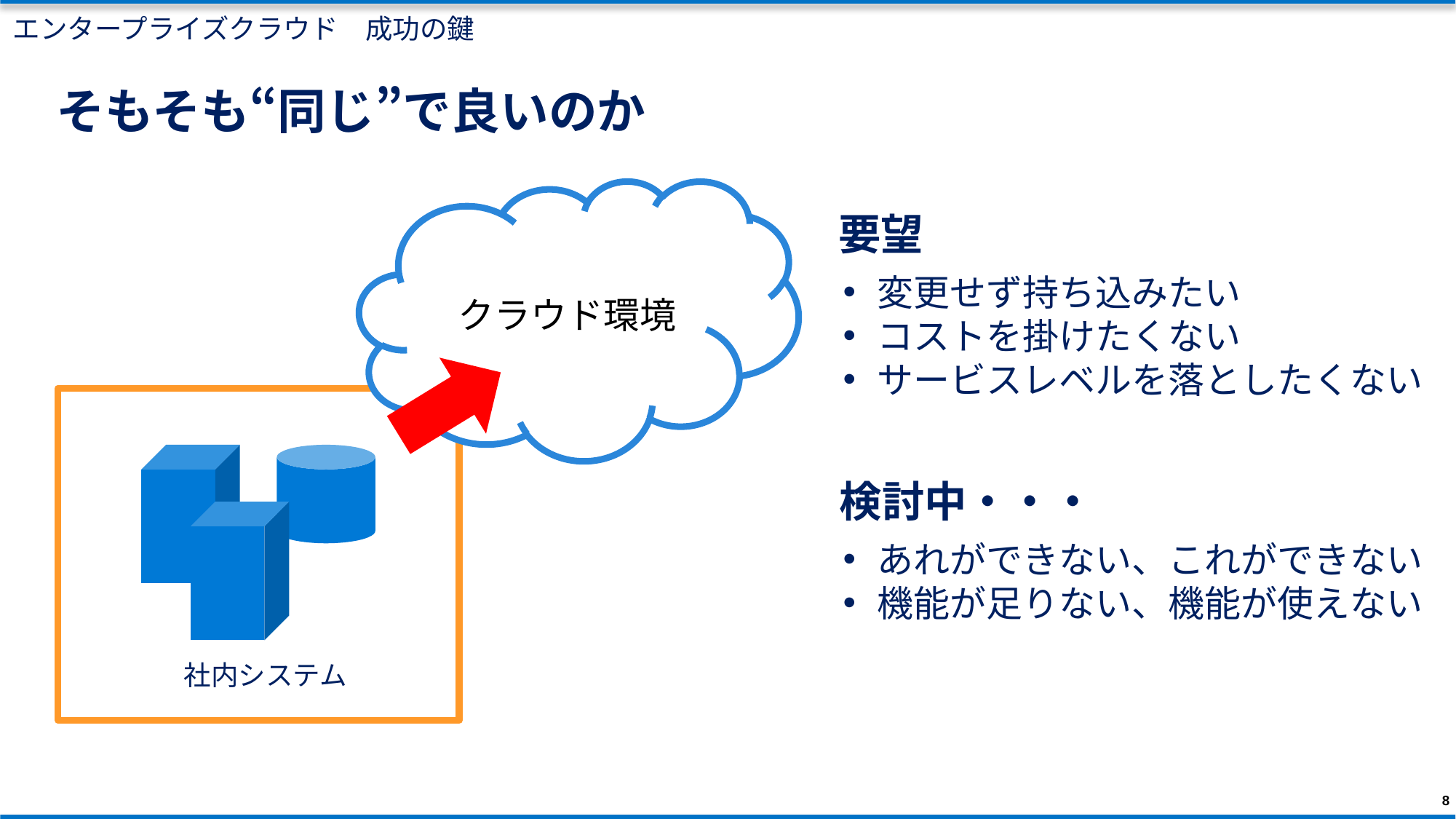

エンタープライズクラウド　成功の鍵
そもそも“同じ”で良いのか
クラウド環境

社内システム
要望
変更せず持ち込みたい
コストを掛けたくない
サービスレベルを落としたくない
検討中・・・
あれができない、これができない
機能が足りない、機能が使えない